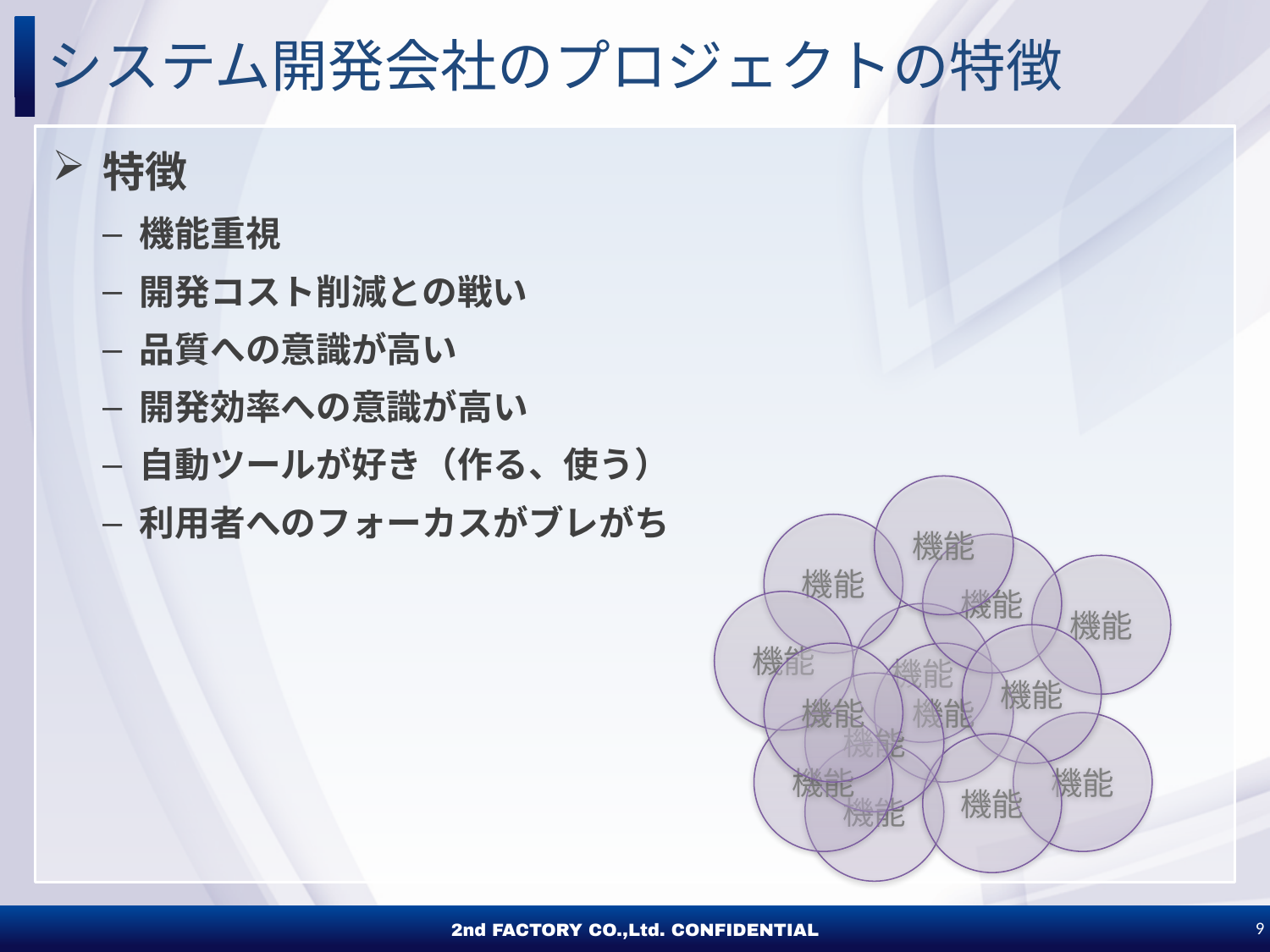

# システム開発会社のプロジェクトの特徴
特徴
機能重視
開発コスト削減との戦い
品質への意識が高い
開発効率への意識が高い
自動ツールが好き（作る、使う）
利用者へのフォーカスがブレがち
機能
機能
機能
機能
機能
機能
機能
機能
機能
機能
機能
機能
機能
機能